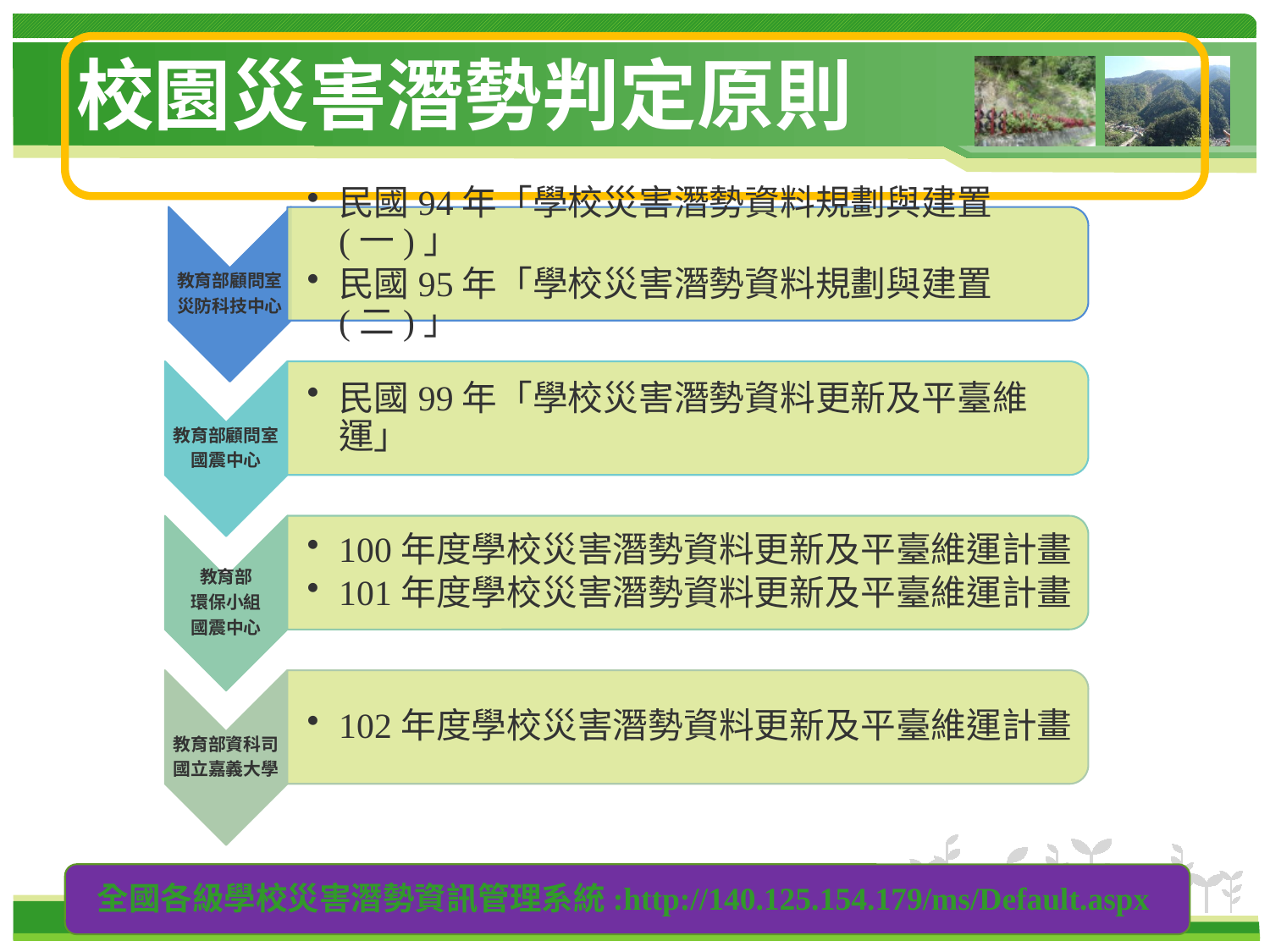

# 校園災害潛勢判定原則

教育部顧問室
災防科技中心
民國94年「學校災害潛勢資料規劃與建置(一)」
民國95年「學校災害潛勢資料規劃與建置(二)」
教育部顧問室
國震中心
民國99年「學校災害潛勢資料更新及平臺維運」
教育部
環保小組
國震中心
100年度學校災害潛勢資料更新及平臺維運計畫
101年度學校災害潛勢資料更新及平臺維運計畫
教育部資科司
國立嘉義大學
102年度學校災害潛勢資料更新及平臺維運計畫

全國各級學校災害潛勢資訊管理系統:http://140.125.154.179/ms/Default.aspx